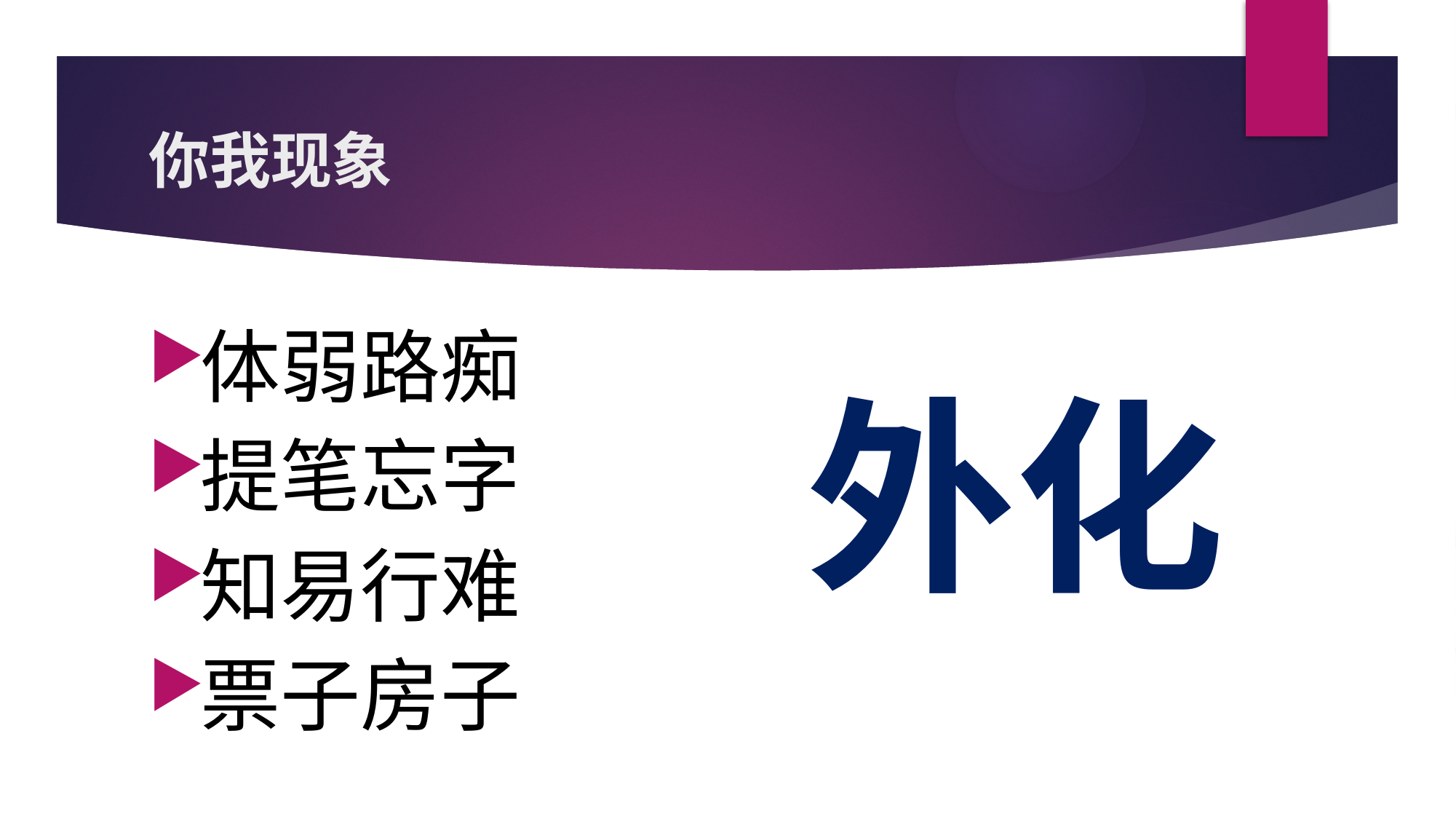

# 你我现象
体弱路痴
提笔忘字
知易行难
票子房子

外化